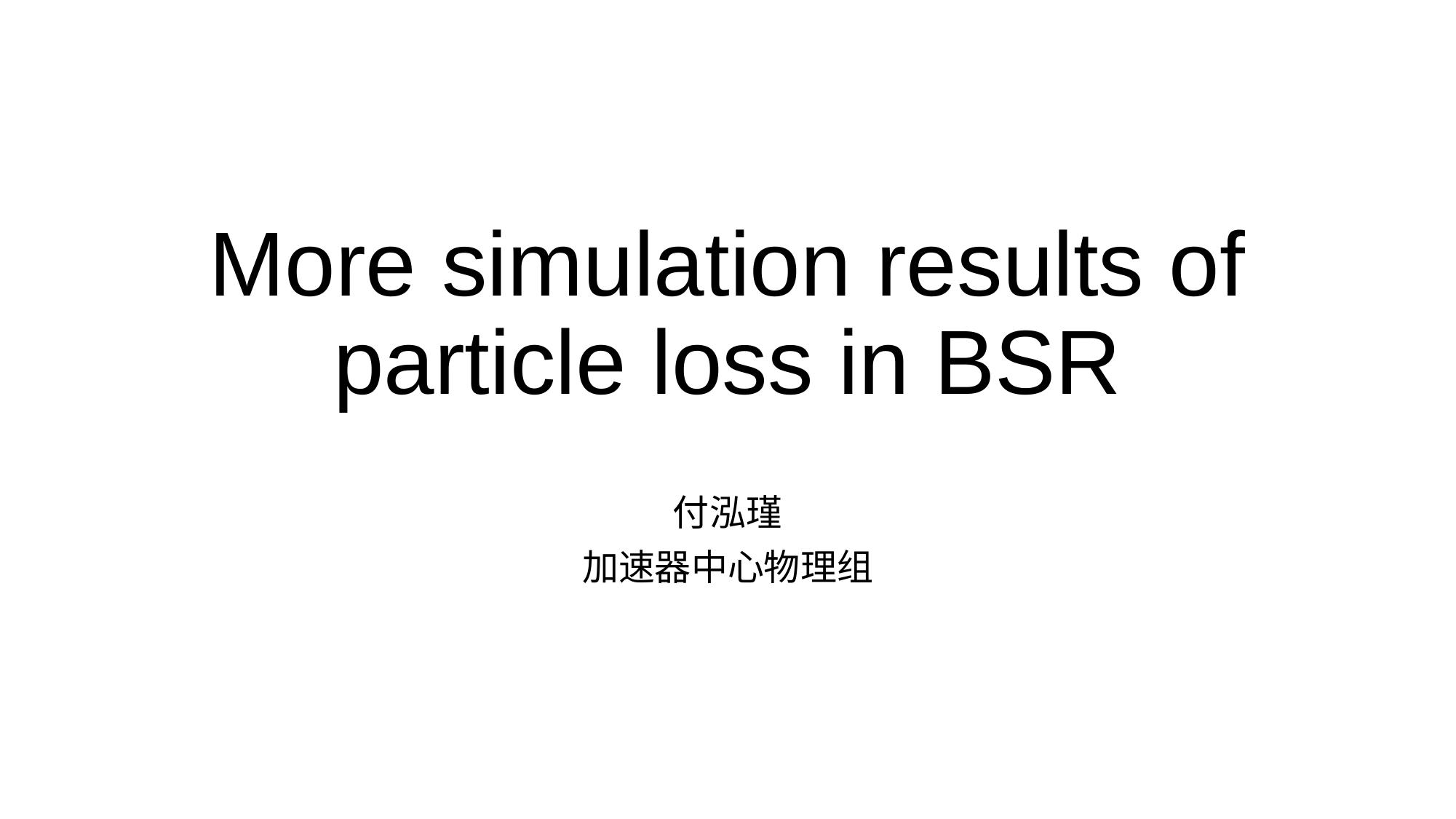

# More simulation results of particle loss in BSR

付泓瑾
加速器中心物理组